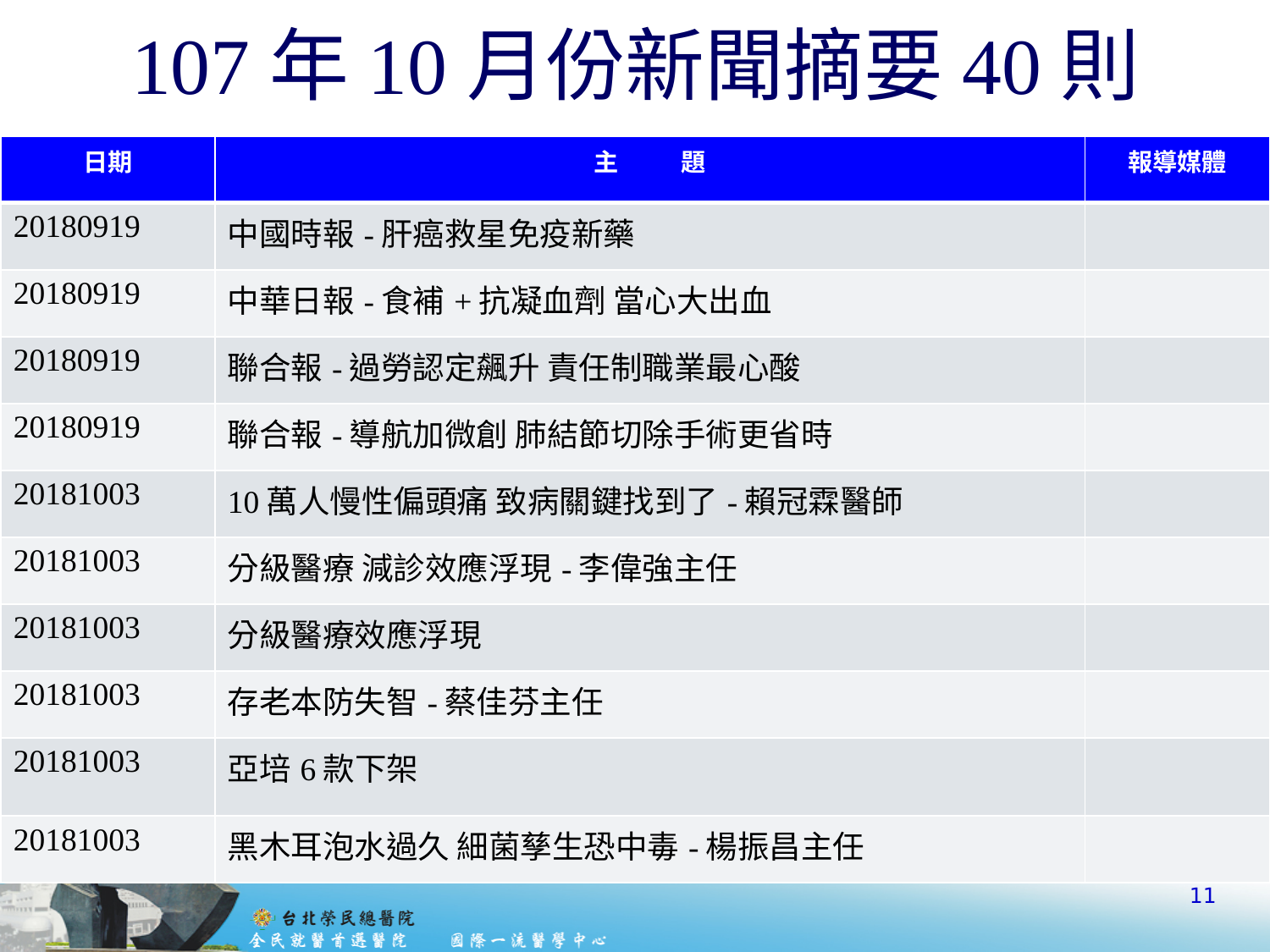

# 107年10月份新聞摘要40則
| 日期 | 主 題 | 報導媒體 |
| --- | --- | --- |
| 20180919 | 中國時報-肝癌救星免疫新藥 |  |
| 20180919 | 中華日報-食補+抗凝血劑 當心大出血 |  |
| 20180919 | 聯合報-過勞認定飆升 責任制職業最心酸 |  |
| 20180919 | 聯合報-導航加微創 肺結節切除手術更省時 |  |
| 20181003 | 10萬人慢性偏頭痛 致病關鍵找到了-賴冠霖醫師 |  |
| 20181003 | 分級醫療 減診效應浮現-李偉強主任 |  |
| 20181003 | 分級醫療效應浮現 |  |
| 20181003 | 存老本防失智-蔡佳芬主任 |  |
| 20181003 | 亞培6款下架 |  |
| 20181003 | 黑木耳泡水過久 細菌孳生恐中毒-楊振昌主任 |  |
11